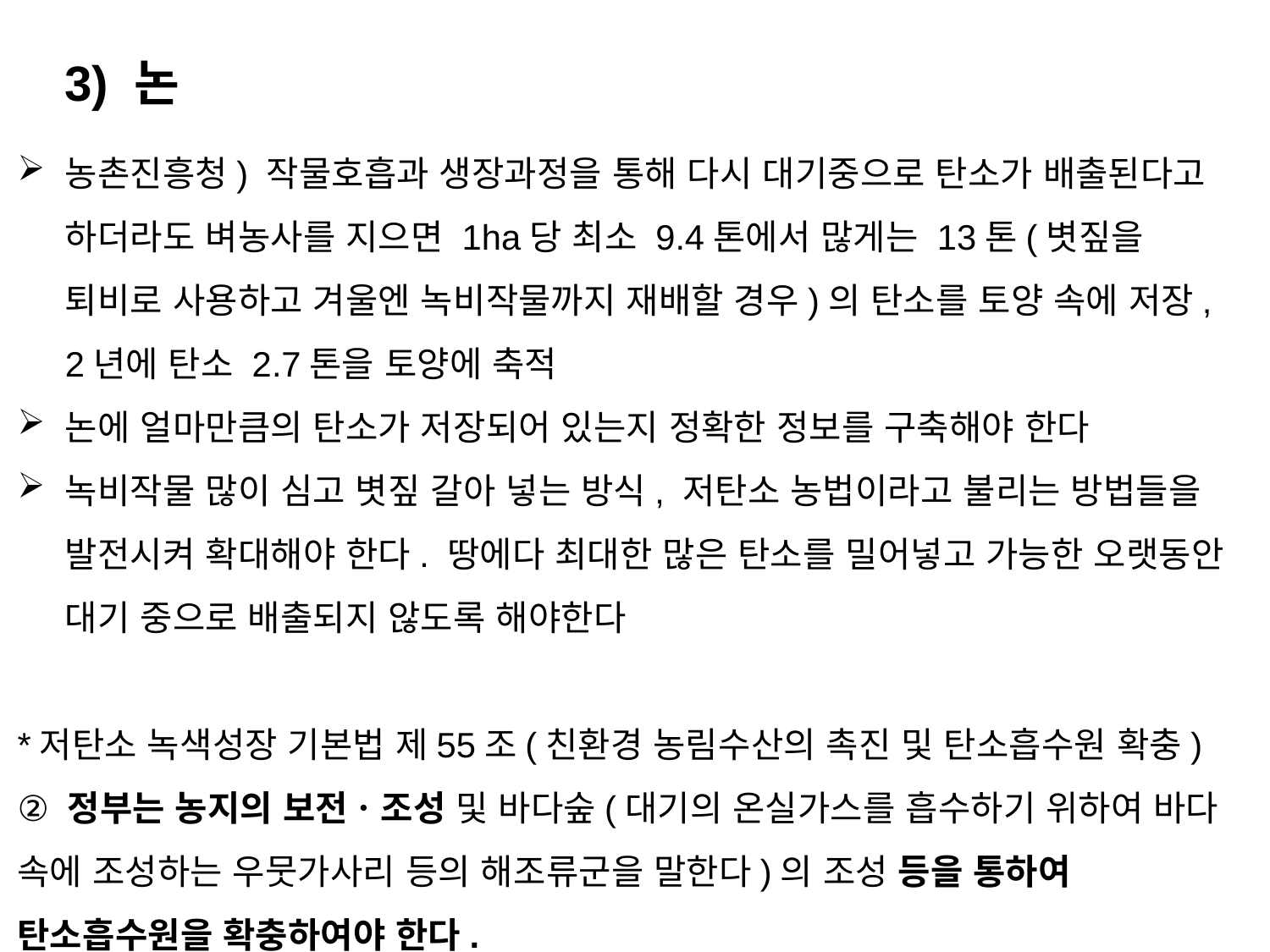

3) 논
농촌진흥청) 작물호흡과 생장과정을 통해 다시 대기중으로 탄소가 배출된다고 하더라도 벼농사를 지으면 1ha당 최소 9.4톤에서 많게는 13톤(볏짚을 퇴비로 사용하고 겨울엔 녹비작물까지 재배할 경우)의 탄소를 토양 속에 저장, 2년에 탄소 2.7톤을 토양에 축적
논에 얼마만큼의 탄소가 저장되어 있는지 정확한 정보를 구축해야 한다
녹비작물 많이 심고 볏짚 갈아 넣는 방식, 저탄소 농법이라고 불리는 방법들을 발전시켜 확대해야 한다. 땅에다 최대한 많은 탄소를 밀어넣고 가능한 오랫동안 대기 중으로 배출되지 않도록 해야한다

*저탄소 녹색성장 기본법 제55조(친환경 농림수산의 촉진 및 탄소흡수원 확충) ② 정부는 농지의 보전ㆍ조성 및 바다숲(대기의 온실가스를 흡수하기 위하여 바다 속에 조성하는 우뭇가사리 등의 해조류군을 말한다)의 조성 등을 통하여 탄소흡수원을 확충하여야 한다.